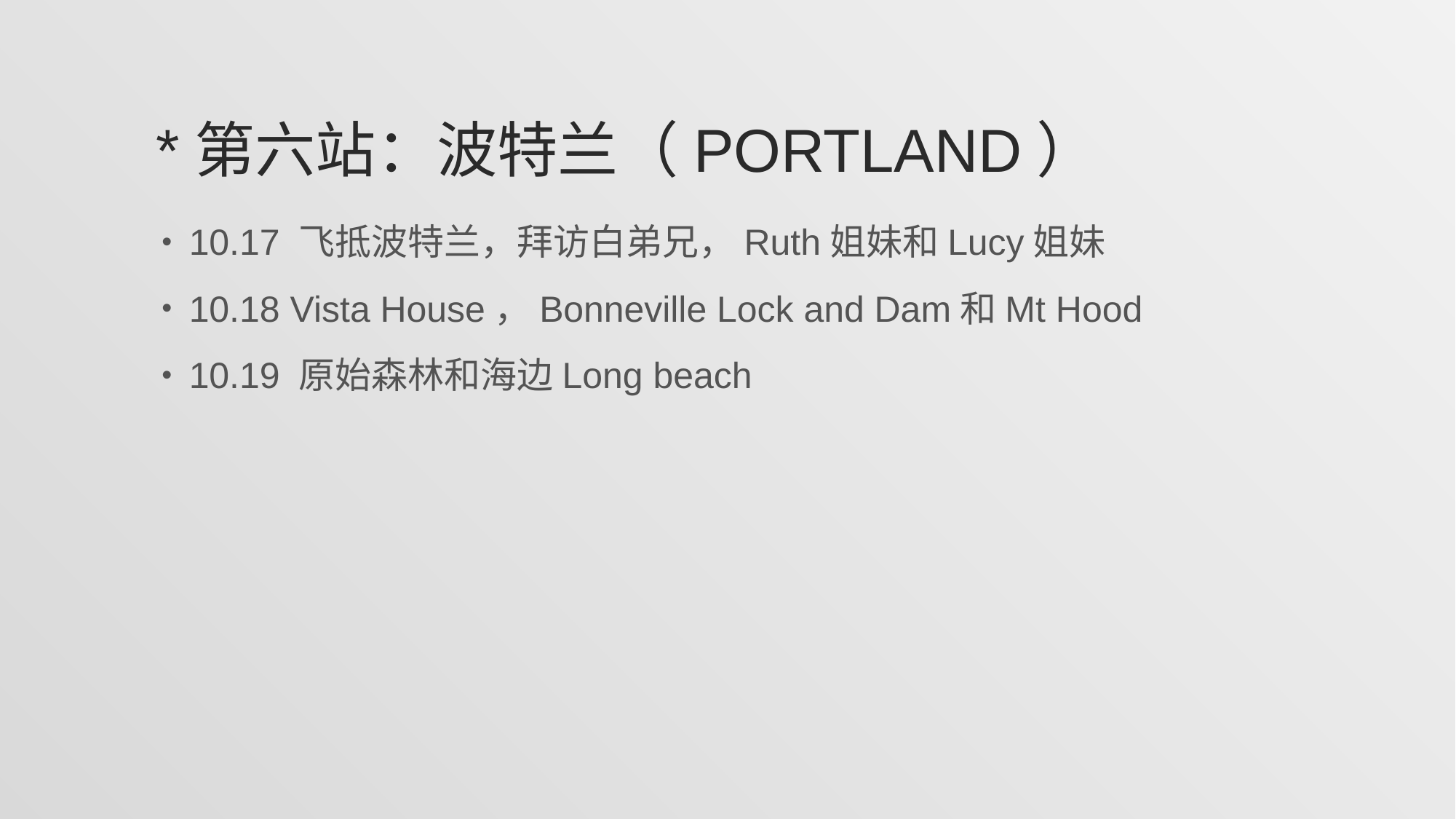

# *第六站：波特兰（Portland）
10.17 飞抵波特兰，拜访白弟兄，Ruth姐妹和Lucy姐妹
10.18 Vista House，Bonneville Lock and Dam和Mt Hood
10.19 原始森林和海边Long beach